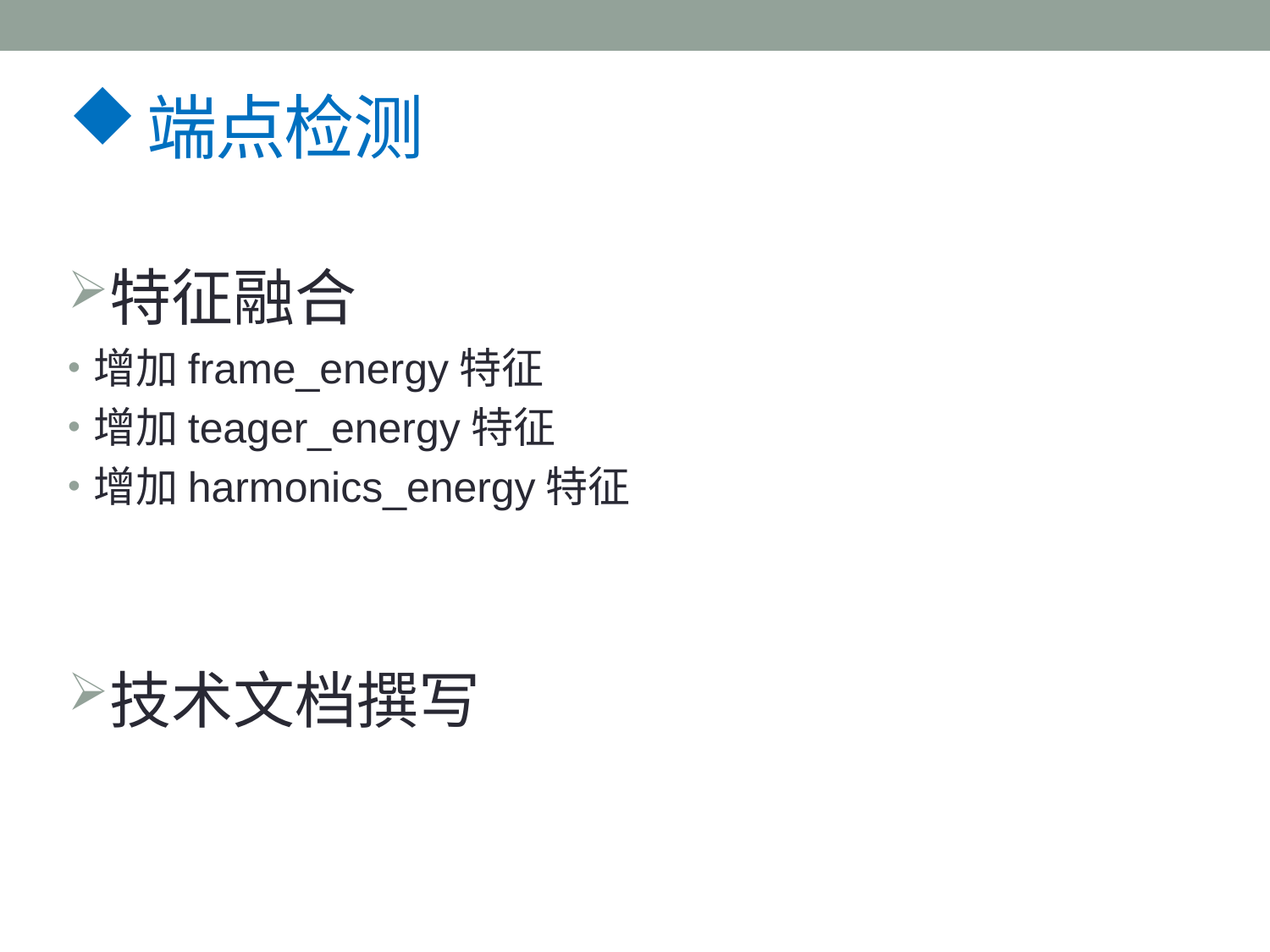

# 端点检测

特征融合
增加frame_energy特征
增加teager_energy特征
增加harmonics_energy特征

技术文档撰写